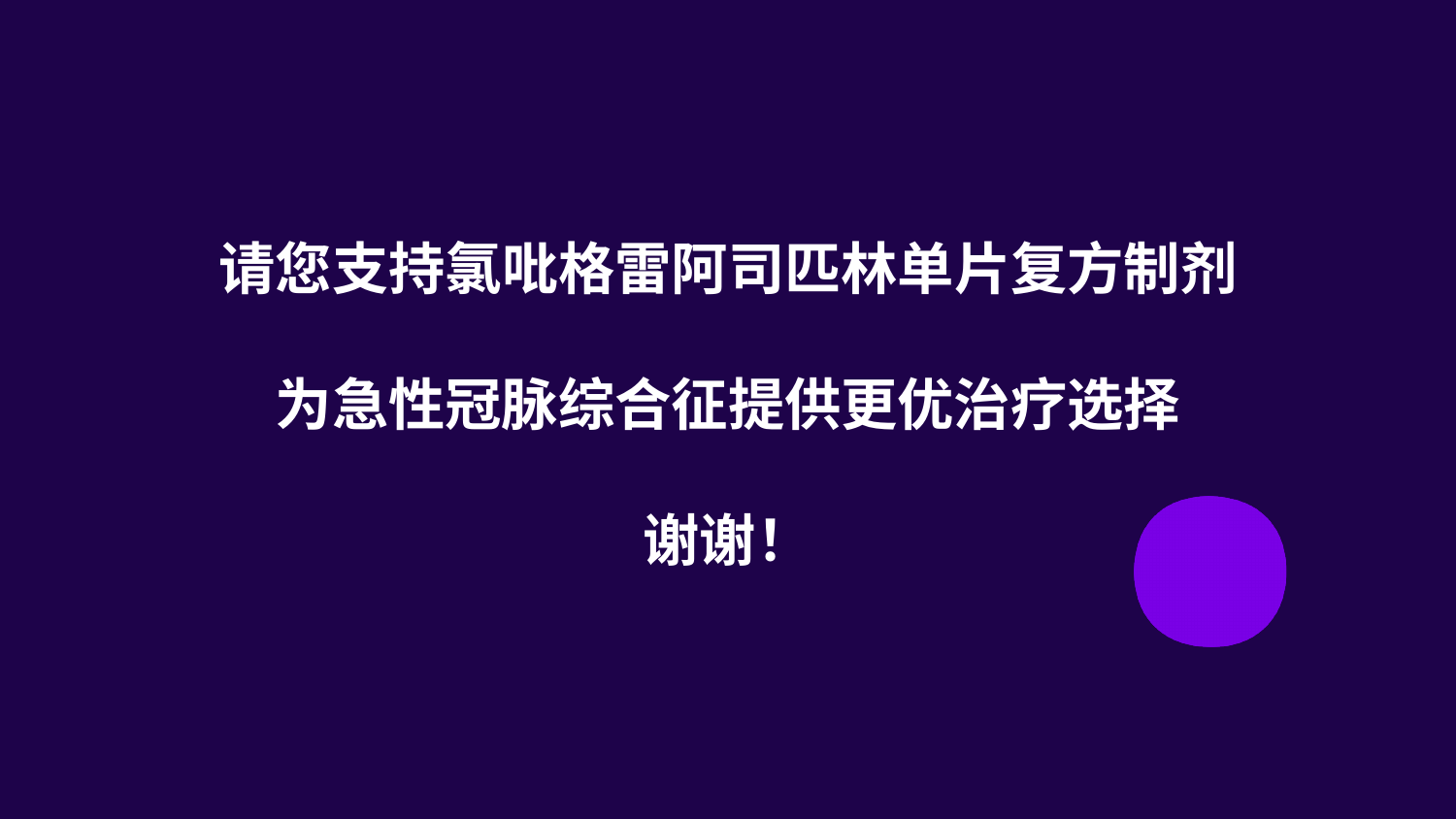

请您支持氯吡格雷阿司匹林单片复方制剂

为急性冠脉综合征提供更优治疗选择

谢谢！